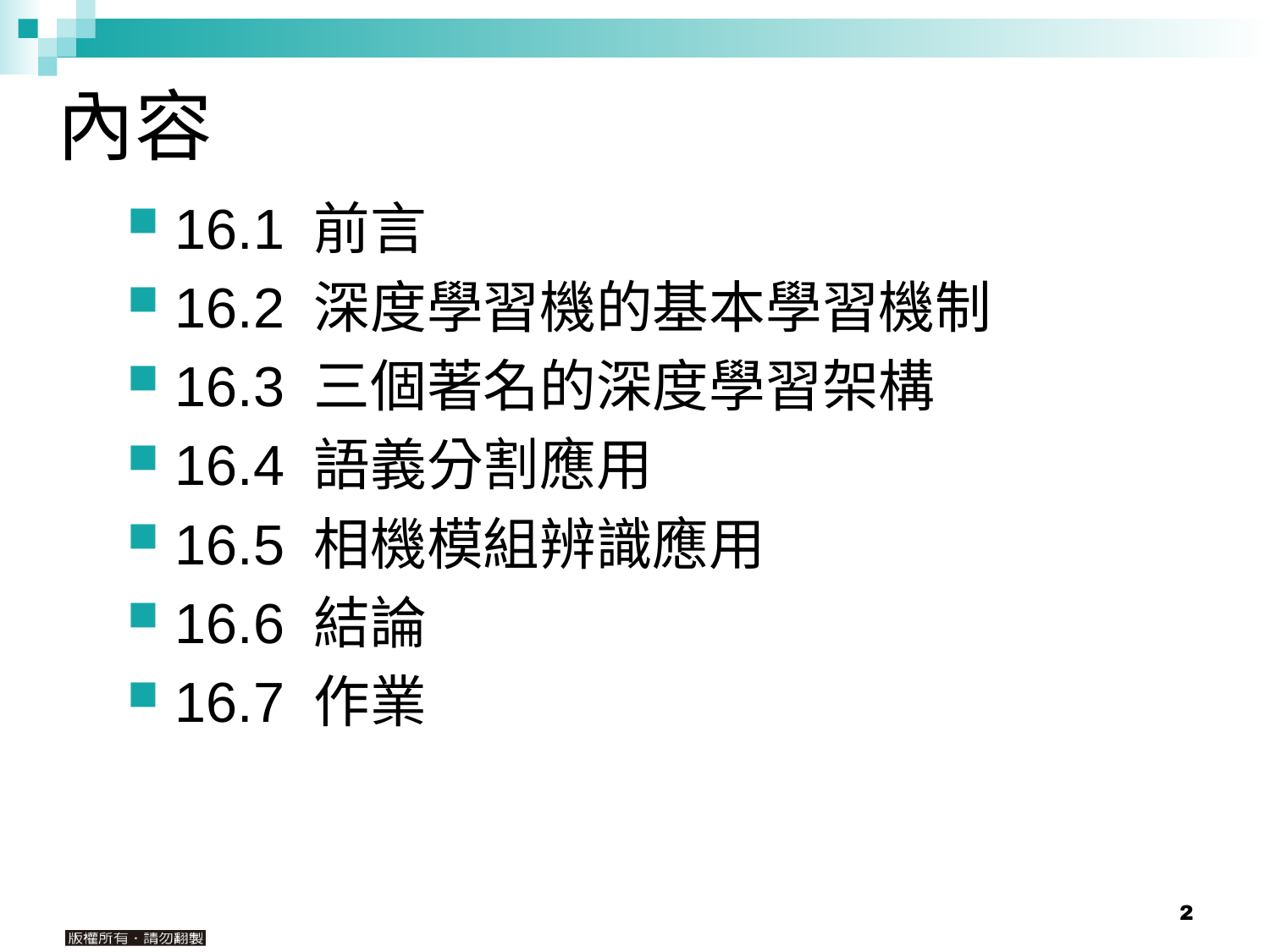

內容
16.1 前言
16.2 深度學習機的基本學習機制
16.3 三個著名的深度學習架構
16.4 語義分割應用
16.5 相機模組辨識應用
16.6 結論
16.7 作業

2